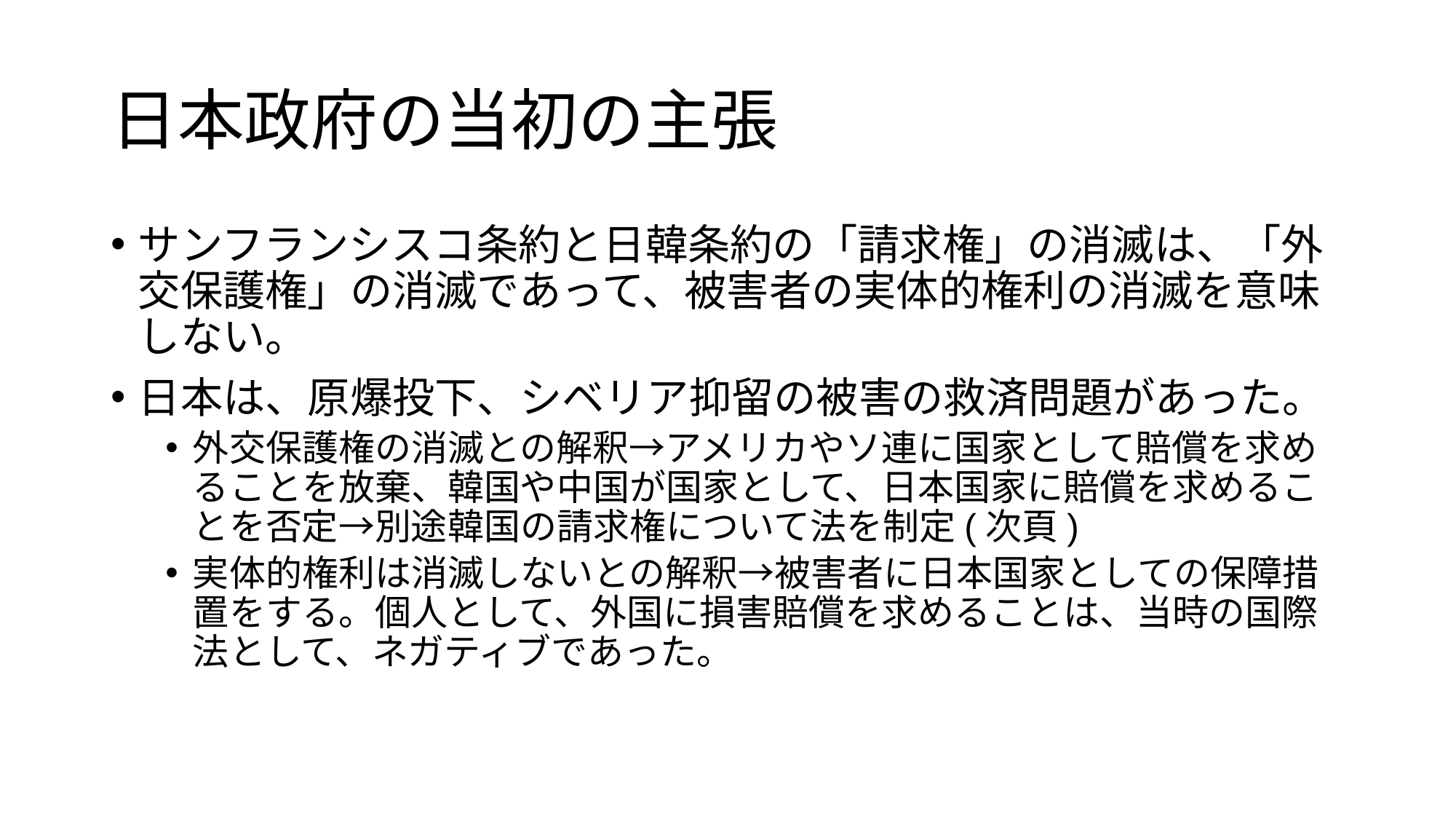

# 日本政府の当初の主張
サンフランシスコ条約と日韓条約の「請求権」の消滅は、「外交保護権」の消滅であって、被害者の実体的権利の消滅を意味しない。
日本は、原爆投下、シベリア抑留の被害の救済問題があった。
外交保護権の消滅との解釈→アメリカやソ連に国家として賠償を求めることを放棄、韓国や中国が国家として、日本国家に賠償を求めることを否定→別途韓国の請求権について法を制定(次頁)
実体的権利は消滅しないとの解釈→被害者に日本国家としての保障措置をする。個人として、外国に損害賠償を求めることは、当時の国際法として、ネガティブであった。